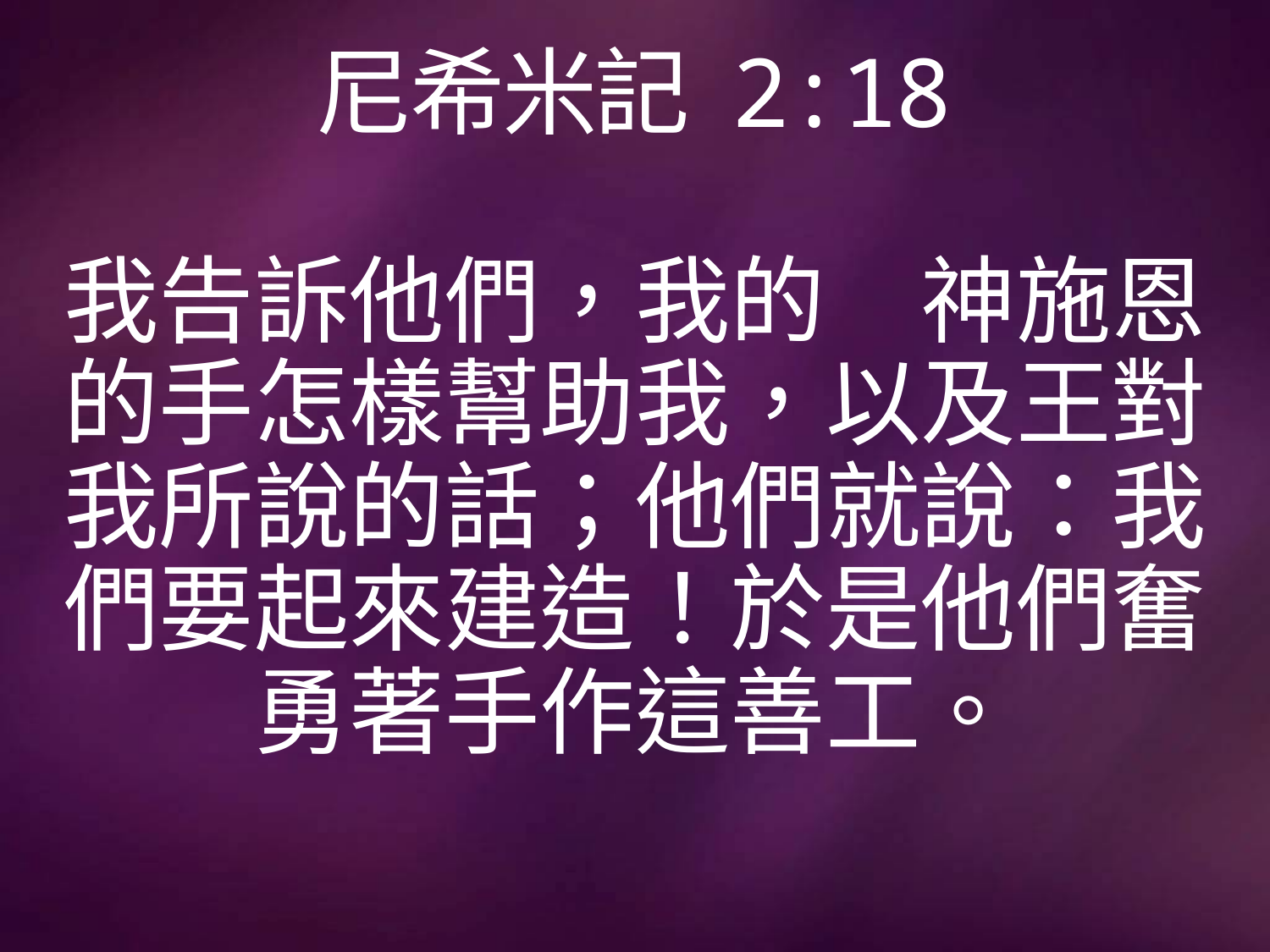

# 尼希米記 2:18
我告訴他們，我的　神施恩的手怎樣幫助我，以及王對我所說的話；他們就說：我們要起來建造！於是他們奮勇著手作這善工。